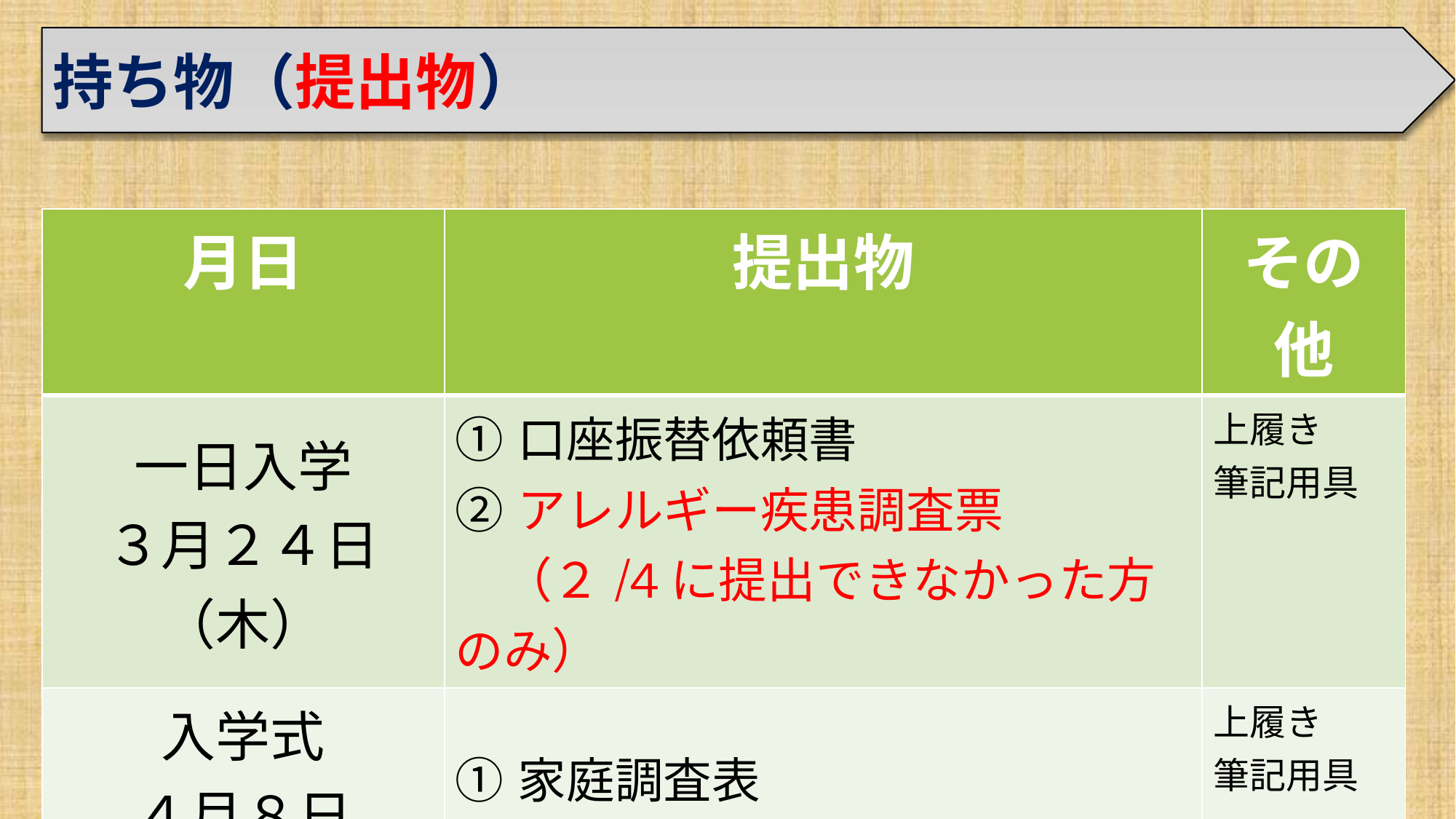

持ち物（提出物）
| 月日 | 提出物 | その他 |
| --- | --- | --- |
| 一日入学 ３月２４日（木） | ①口座振替依頼書 ②アレルギー疾患調査票 　（２/4に提出できなかった方のみ） | 上履き 筆記用具 |
| 入学式 ４月８日（金） | ①家庭調査表 ②災害等緊急時生徒個票 | 上履き 筆記用具 |
| 追加・変更　等の場合は、メールにてお知らせいたします。 |  |  |